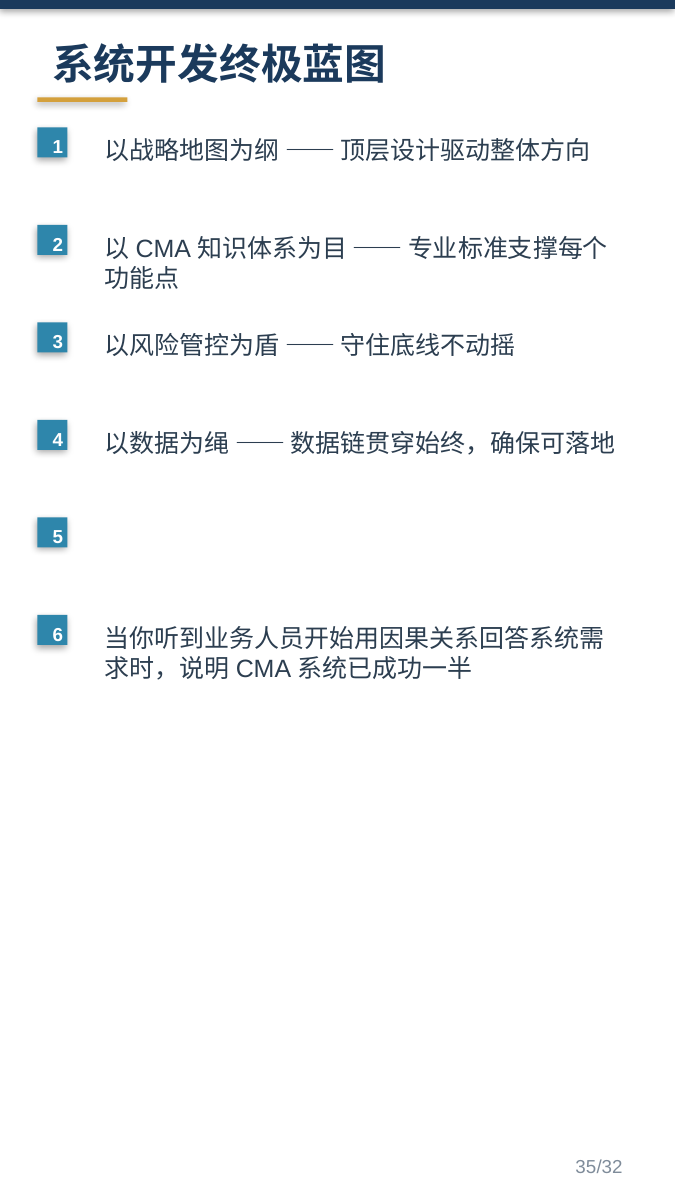

系统开发终极蓝图

1
以战略地图为纲 —— 顶层设计驱动整体方向

2
以CMA知识体系为目 —— 专业标准支撑每个功能点

3
以风险管控为盾 —— 守住底线不动摇

4
以数据为绳 —— 数据链贯穿始终，确保可落地

5

6
当你听到业务人员开始用因果关系回答系统需求时，说明CMA系统已成功一半
35/32